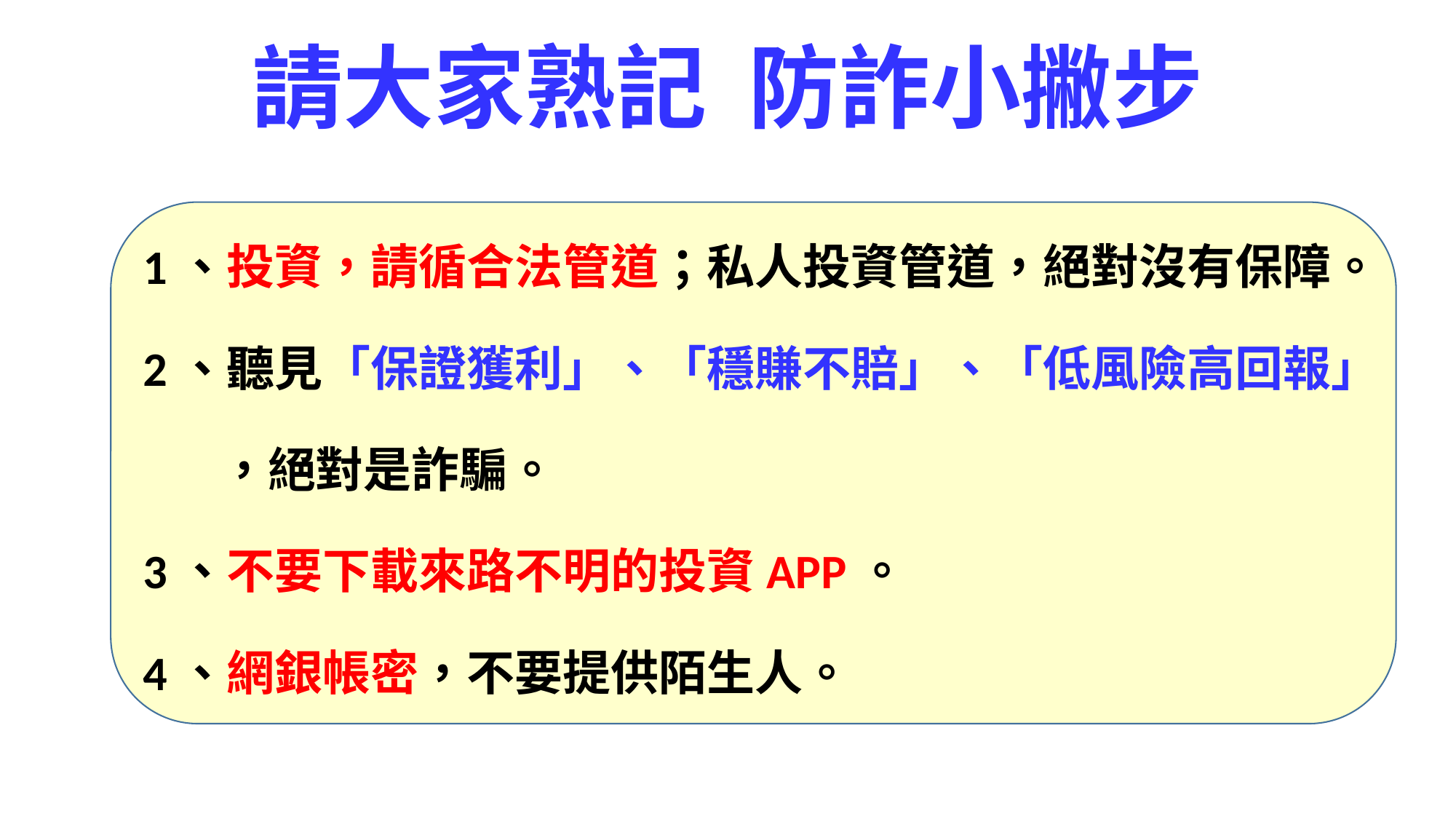

# 請大家熟記  防詐小撇步

1、投資，請循合法管道；私人投資管道，絕對沒有保障。
2、聽見「保證獲利」、「穩賺不賠」、「低風險高回報」
      ，絕對是詐騙。
3、不要下載來路不明的投資APP。
4、網銀帳密，不要提供陌生人。